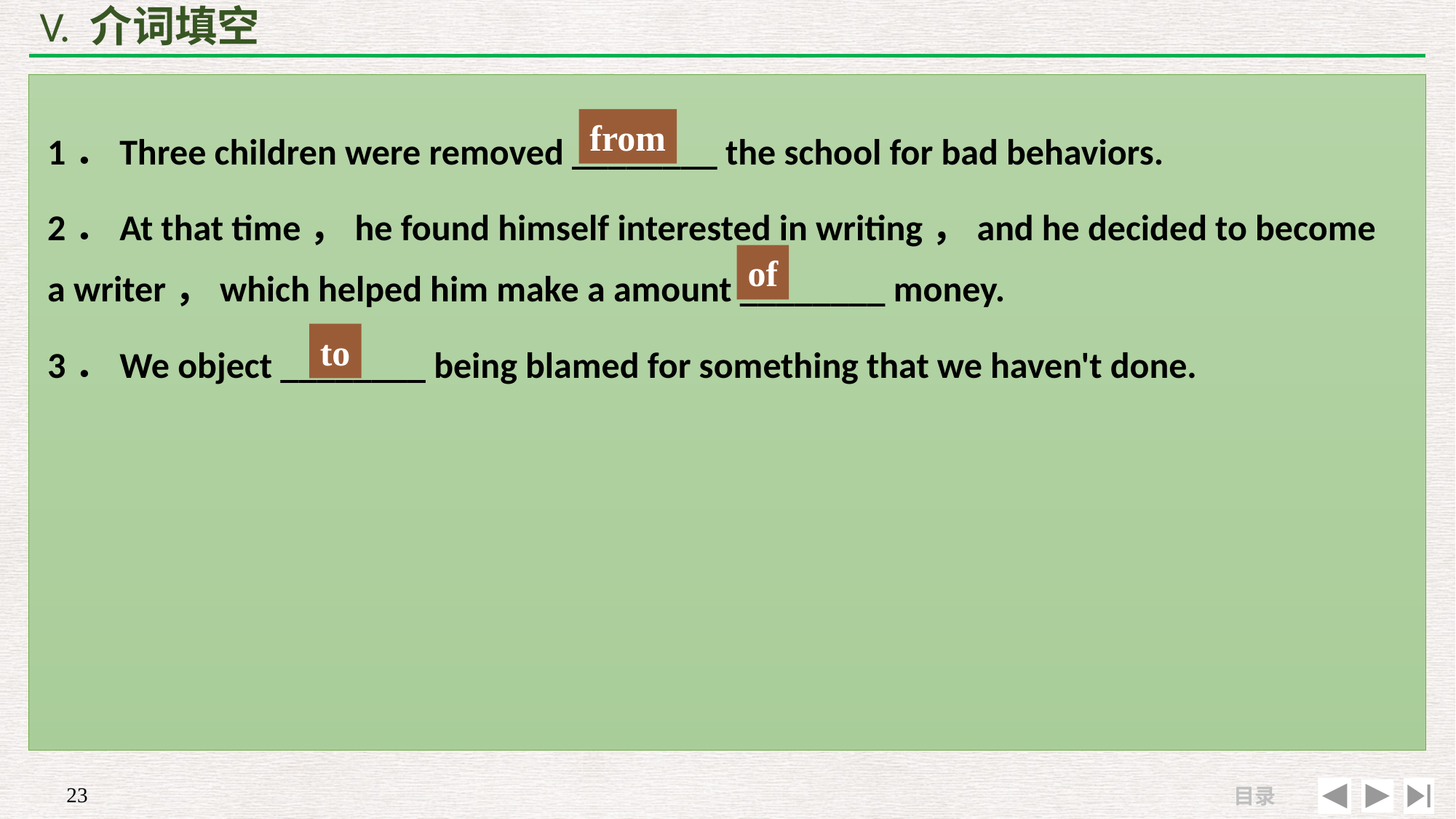

# V. 介词填空

1．Three children were removed ________ the school for bad behaviors.
2．At that time，he found himself interested in writing，and he decided to become a writer，which helped him make a amount ________ money.
3．We object ________ being blamed for something that we haven't done.
from
of
to